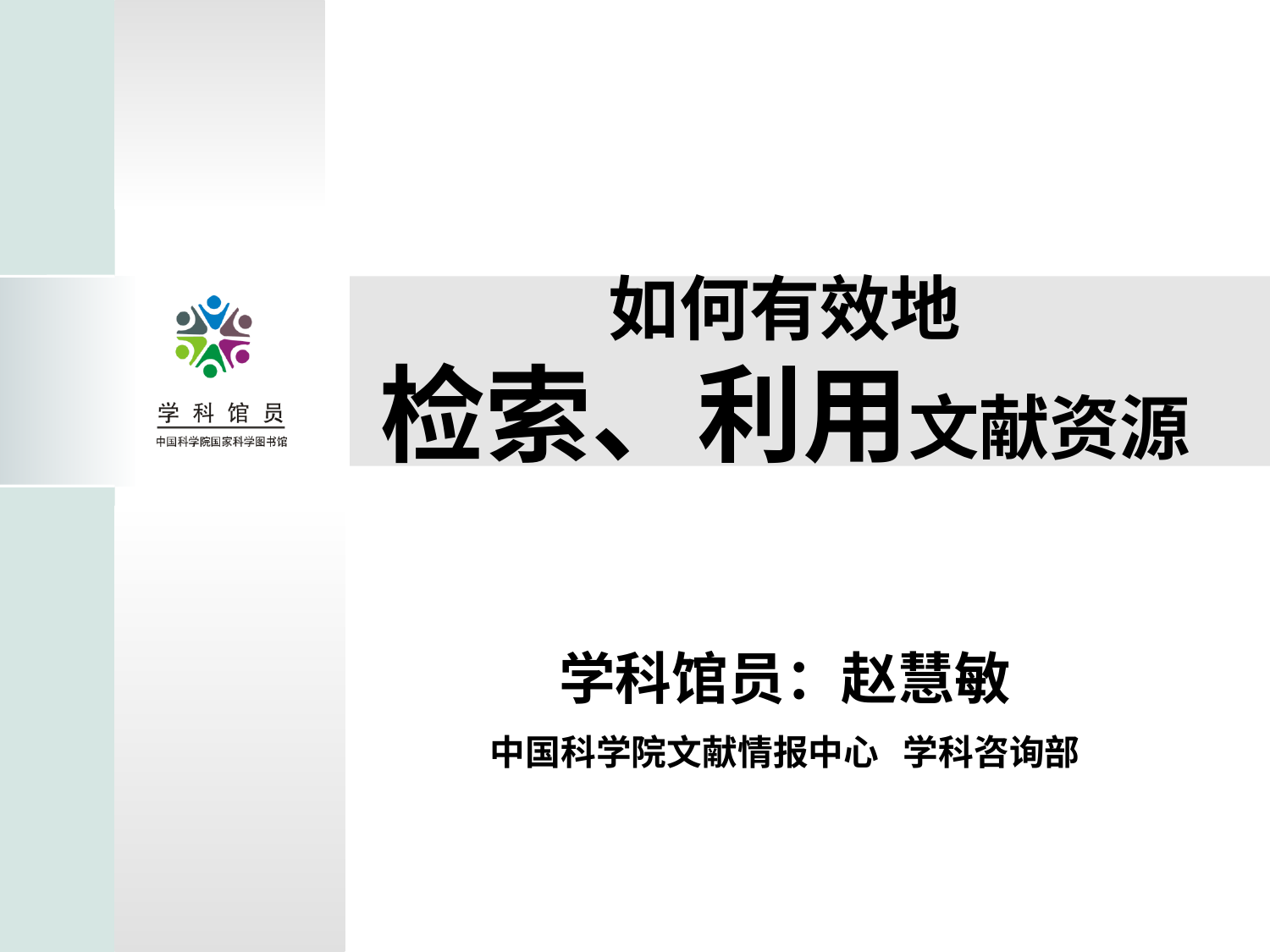

# 如何有效地 检索、利用文献资源
学科馆员：赵慧敏
中国科学院文献情报中心   学科咨询部